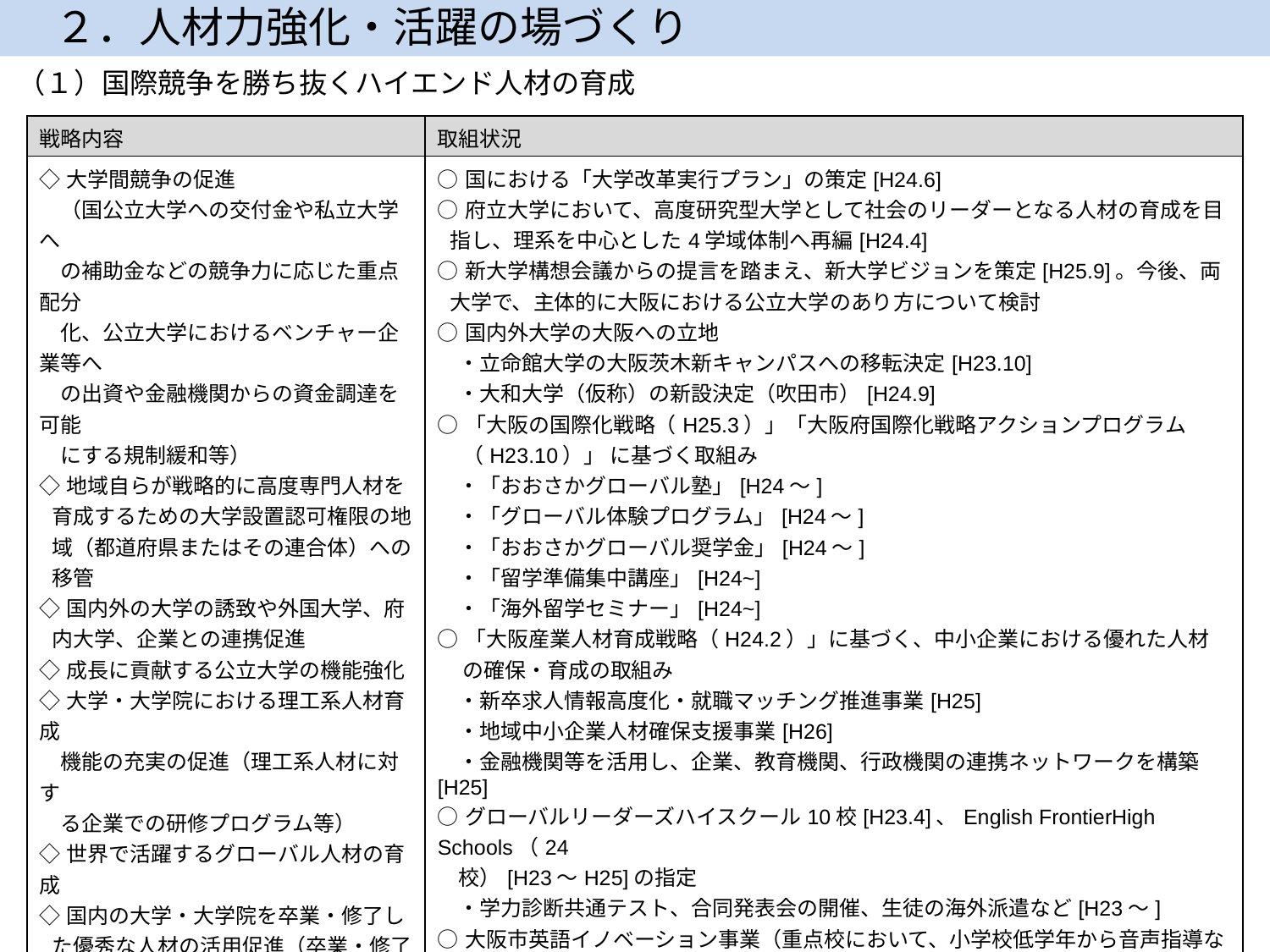

２．人材力強化・活躍の場づくり
（１）国際競争を勝ち抜くハイエンド人材の育成
| 戦略内容 | 取組状況 |
| --- | --- |
| ◇大学間競争の促進 　（国公立大学への交付金や私立大学へ 　の補助金などの競争力に応じた重点配分　 　化、公立大学におけるベンチャー企業等へ 　の出資や金融機関からの資金調達を可能 　にする規制緩和等） ◇地域自らが戦略的に高度専門人材を育成するための大学設置認可権限の地域（都道府県またはその連合体）への移管 ◇国内外の大学の誘致や外国大学、府内大学、企業との連携促進 ◇成長に貢献する公立大学の機能強化 ◇大学・大学院における理工系人材育成 　機能の充実の促進（理工系人材に対す 　る企業での研修プログラム等） ◇世界で活躍するグローバル人材の育成 ◇国内の大学・大学院を卒業・修了した優秀な人材の活用促進（卒業・修了人材の大阪企業への就職促進等） ◇インターンシップ（学生が企業に体験入社する制度）や産学共同研究など大学等と企業の連携促進 ◇グローバルリーダーズハイスクールや国際関係学科等における国際的人材の育成 | ○国における「大学改革実行プラン」の策定[H24.6] ○府立大学において、高度研究型大学として社会のリーダーとなる人材の育成を目指し、理系を中心とした4学域体制へ再編[H24.4] ○新大学構想会議からの提言を踏まえ、新大学ビジョンを策定[H25.9]。今後、両大学で、主体的に大阪における公立大学のあり方について検討 ○国内外大学の大阪への立地 　・立命館大学の大阪茨木新キャンパスへの移転決定[H23.10] 　・大和大学（仮称）の新設決定（吹田市）[H24.9] ○「大阪の国際化戦略（H25.3）」「大阪府国際化戦略アクションプログラム（H23.10）」 に基づく取組み 　・「おおさかグローバル塾」[H24～] 　・「グローバル体験プログラム」[H24～] 　・「おおさかグローバル奨学金」[H24～] 　・「留学準備集中講座」[H24~] 　・「海外留学セミナー」[H24~] ○「大阪産業人材育成戦略（H24.2）」に基づく、中小企業における優れた人材の確保・育成の取組み 　・新卒求人情報高度化・就職マッチング推進事業[H25] 　・地域中小企業人材確保支援事業[H26] 　・金融機関等を活用し、企業、教育機関、行政機関の連携ネットワークを構築[H25] ○グローバルリーダーズハイスクール10校[H23.4]、English FrontierHigh Schools（24 　校）[H23～H25]の指定 　・学力診断共通テスト、合同発表会の開催、生徒の海外派遣など[H23～] ○大阪市英語イノベーション事業（重点校において、小学校低学年から音声指導などを実施）[H25～] ○公設民営学校等の設置に係る調査研究（国際バカロレア等の調査研究）[H26～] |